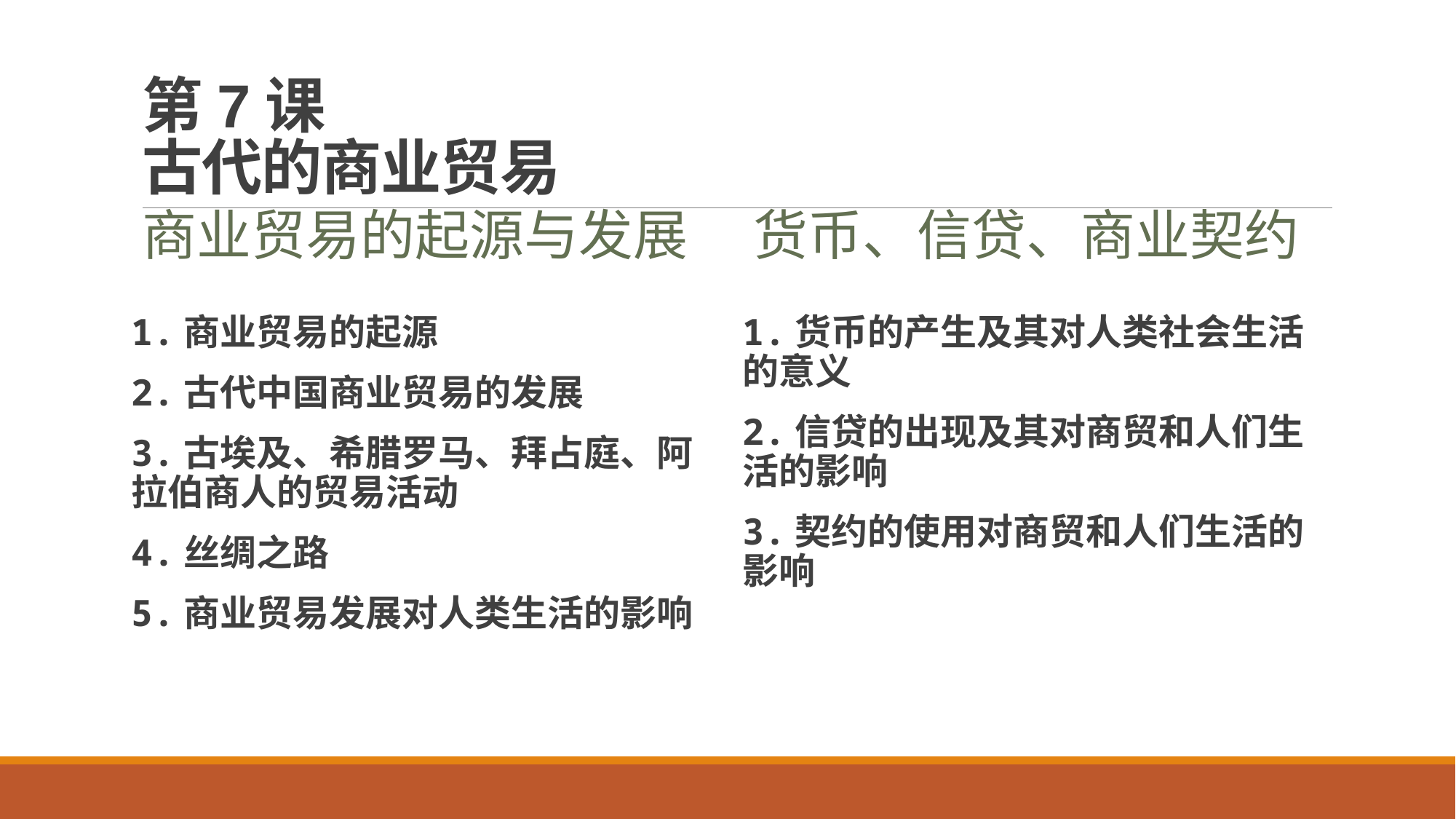

# 第7课 古代的商业贸易
商业贸易的起源与发展

货币、信贷、商业契约

1.商业贸易的起源
2.古代中国商业贸易的发展
3.古埃及、希腊罗马、拜占庭、阿拉伯商人的贸易活动
4.丝绸之路
5.商业贸易发展对人类生活的影响

1.货币的产生及其对人类社会生活的意义
2.信贷的出现及其对商贸和人们生活的影响
3.契约的使用对商贸和人们生活的影响